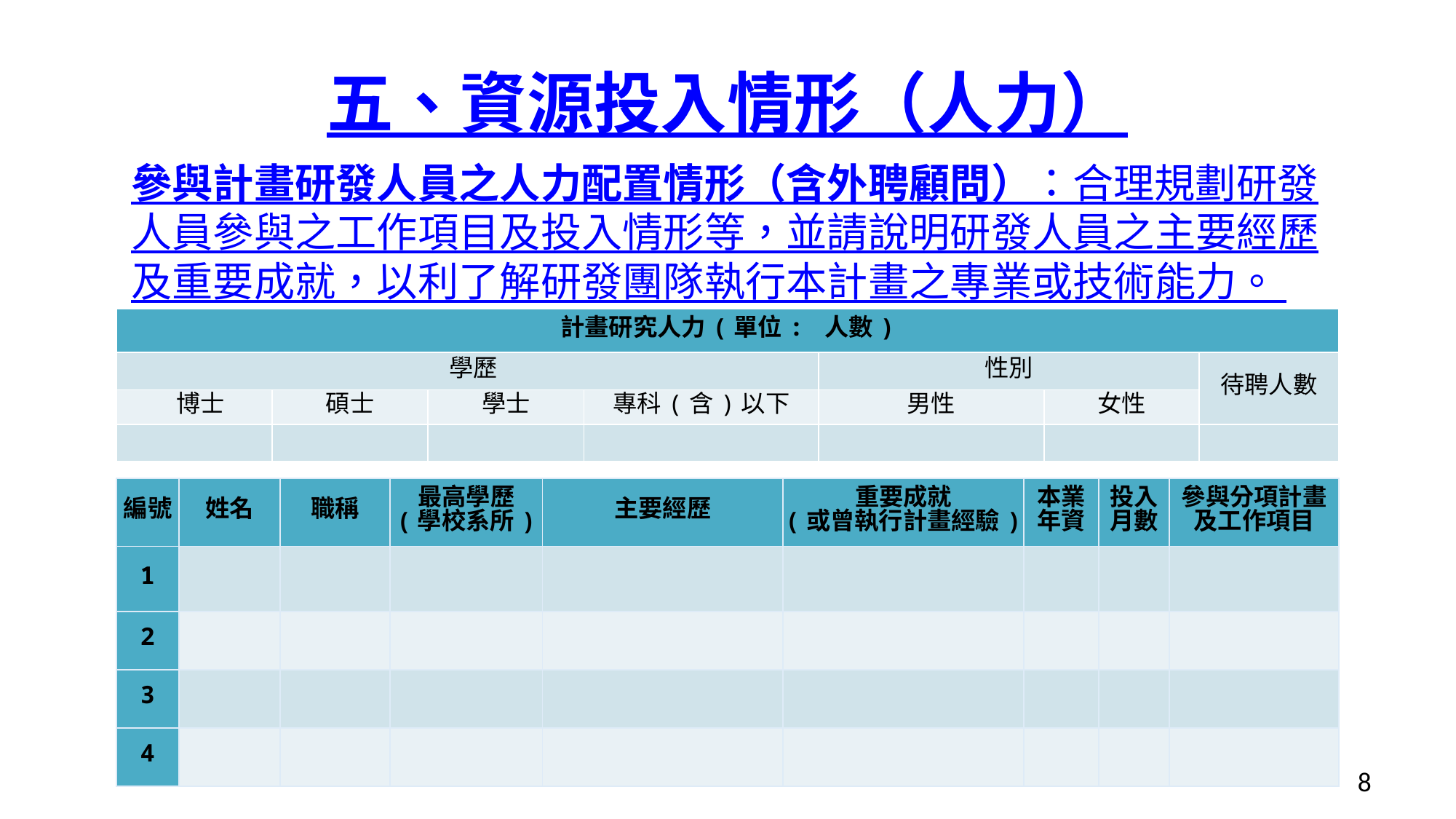

# 五、資源投入情形（人力）
參與計畫研發人員之人力配置情形（含外聘顧問）：合理規劃研發人員參與之工作項目及投入情形等，並請說明研發人員之主要經歷及重要成就，以利了解研發團隊執行本計畫之專業或技術能力。
| 計畫研究人力(單位: 人數) |  |  |  |  |  |  |
| --- | --- | --- | --- | --- | --- | --- |
| 學歷 |  |  |  | 性別 |  | 待聘人數 |
| 博士 | 碩士 | 學士 | 專科(含)以下 | 男性 | 女性 |  |
|  |  |  |  |  |  |  |
| 編號 | 姓名 | 職稱 | 最高學歷 (學校系所) | 主要經歷 | 重要成就 (或曾執行計畫經驗) | 本業年資 | 投入月數 | 參與分項計畫及工作項目 |
| --- | --- | --- | --- | --- | --- | --- | --- | --- |
| 1 |  |  |  |  |  |  |  |  |
| 2 |  |  |  |  |  |  |  |  |
| 3 |  |  |  |  |  |  |  |  |
| 4 |  |  |  |  |  |  |  |  |
8